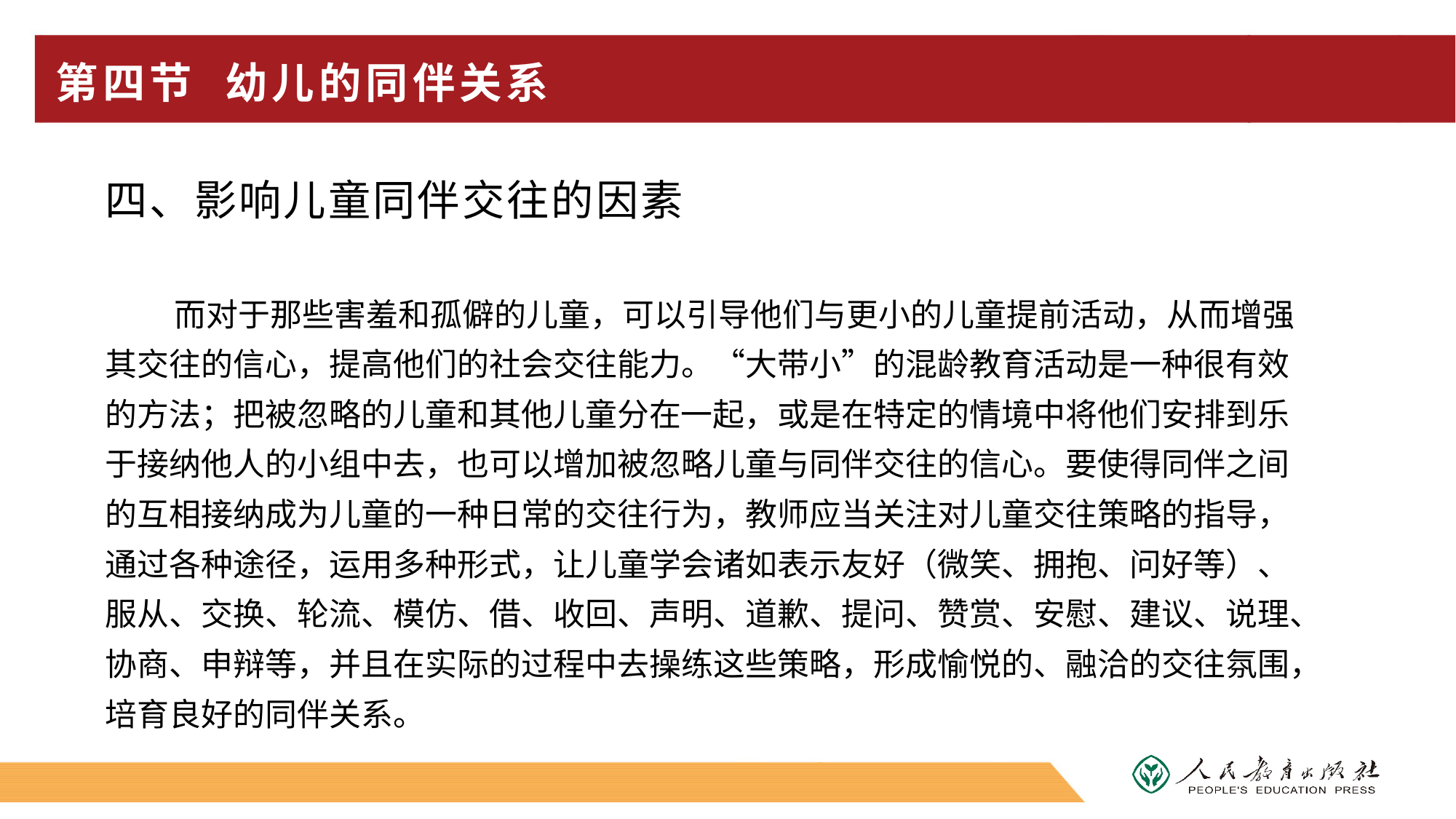

# 第四节  幼儿的同伴关系
四、影响儿童同伴交往的因素
而对于那些害羞和孤僻的儿童，可以引导他们与更小的儿童提前活动，从而增强其交往的信心，提高他们的社会交往能力。“大带小”的混龄教育活动是一种很有效的方法；把被忽略的儿童和其他儿童分在一起，或是在特定的情境中将他们安排到乐于接纳他人的小组中去，也可以增加被忽略儿童与同伴交往的信心。要使得同伴之间的互相接纳成为儿童的一种日常的交往行为，教师应当关注对儿童交往策略的指导，通过各种途径，运用多种形式，让儿童学会诸如表示友好（微笑、拥抱、问好等）、服从、交换、轮流、模仿、借、收回、声明、道歉、提问、赞赏、安慰、建议、说理、协商、申辩等，并且在实际的过程中去操练这些策略，形成愉悦的、融洽的交往氛围，培育良好的同伴关系。